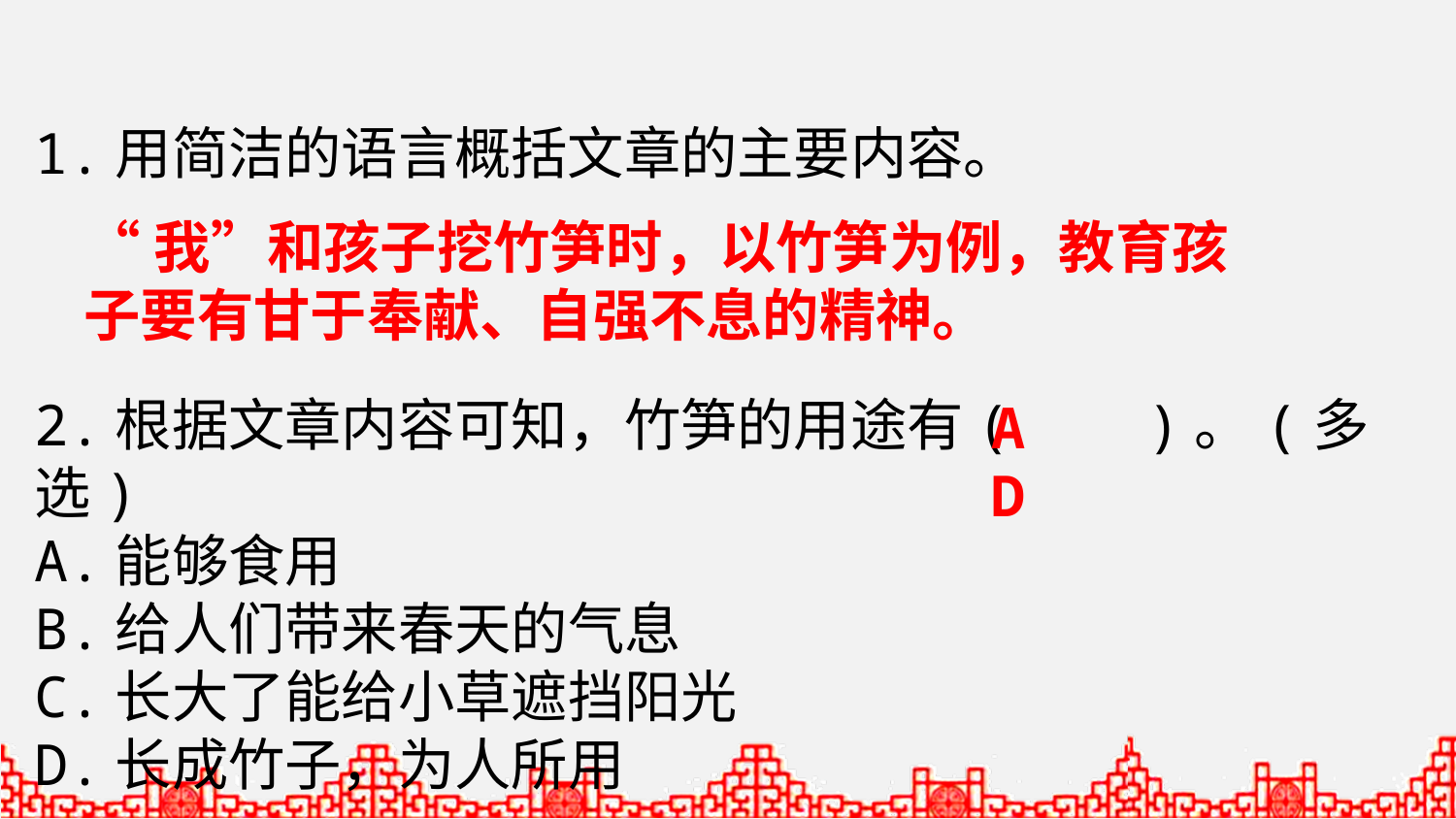

1.用简洁的语言概括文章的主要内容。

2.根据文章内容可知，竹笋的用途有(    )。(多选)
A.能够食用
B.给人们带来春天的气息
C.长大了能给小草遮挡阳光
D.长成竹子，为人所用
“我”和孩子挖竹笋时，以竹笋为例，教育孩子要有甘于奉献、自强不息的精神。
AD